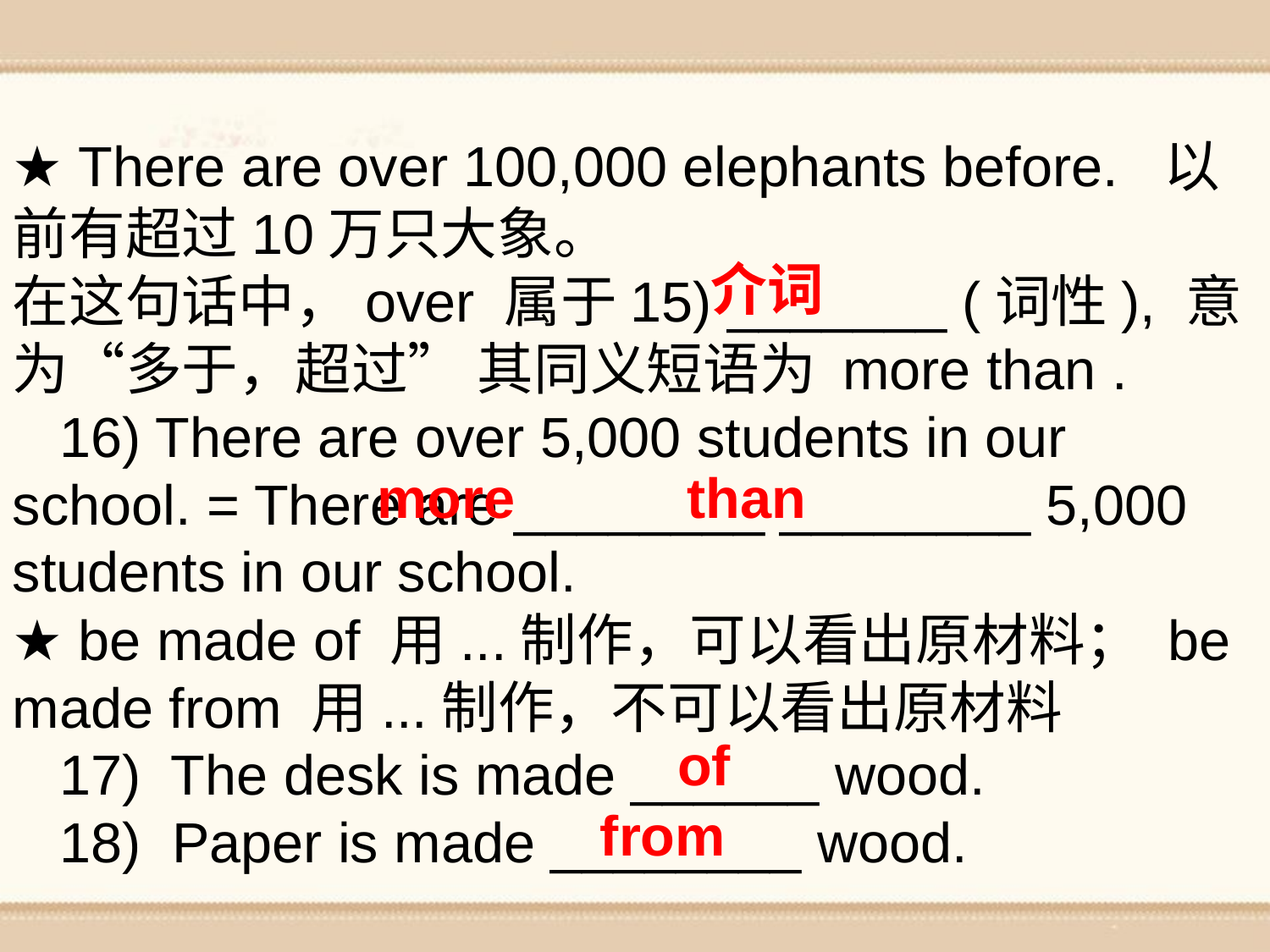

★ There are over 100,000 elephants before.  以前有超过10万只大象。
在这句话中，over 属于15) _______ (词性), 意为“多于，超过” 其同义短语为 more than .
   16) There are over 5,000 students in our school. = There are ________ ________ 5,000 students in our school.
★ be made of 用...制作，可以看出原材料； be made from 用...制作，不可以看出原材料
   17)  The desk is made ______ wood.
   18)  Paper is made ________ wood.
介词
more           than
of
from